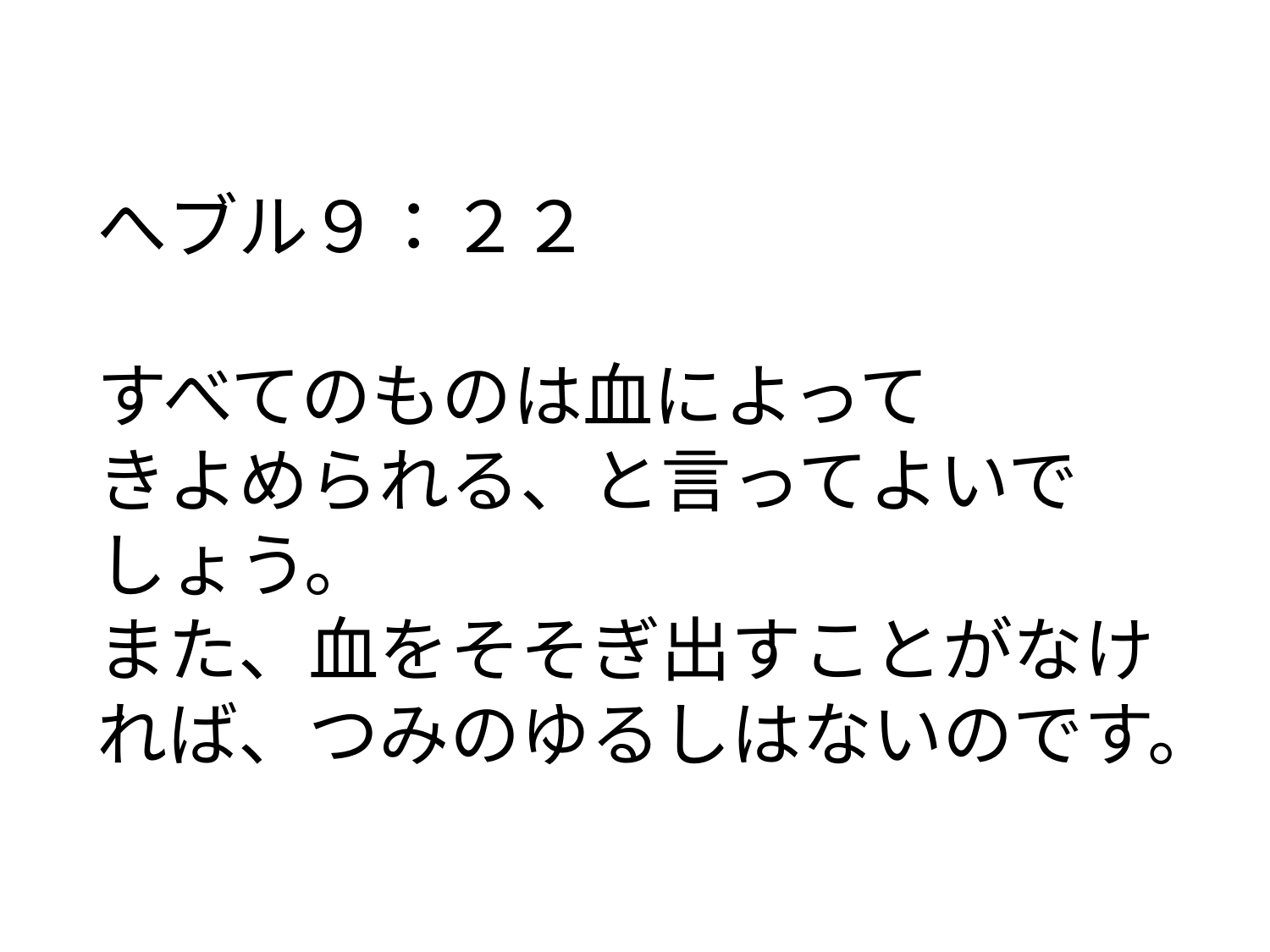

へブル９：２２

すべてのものは血によって
きよめられる、と言ってよいでしょう。
また、血をそそぎ出すことがなければ、つみのゆるしはないのです。